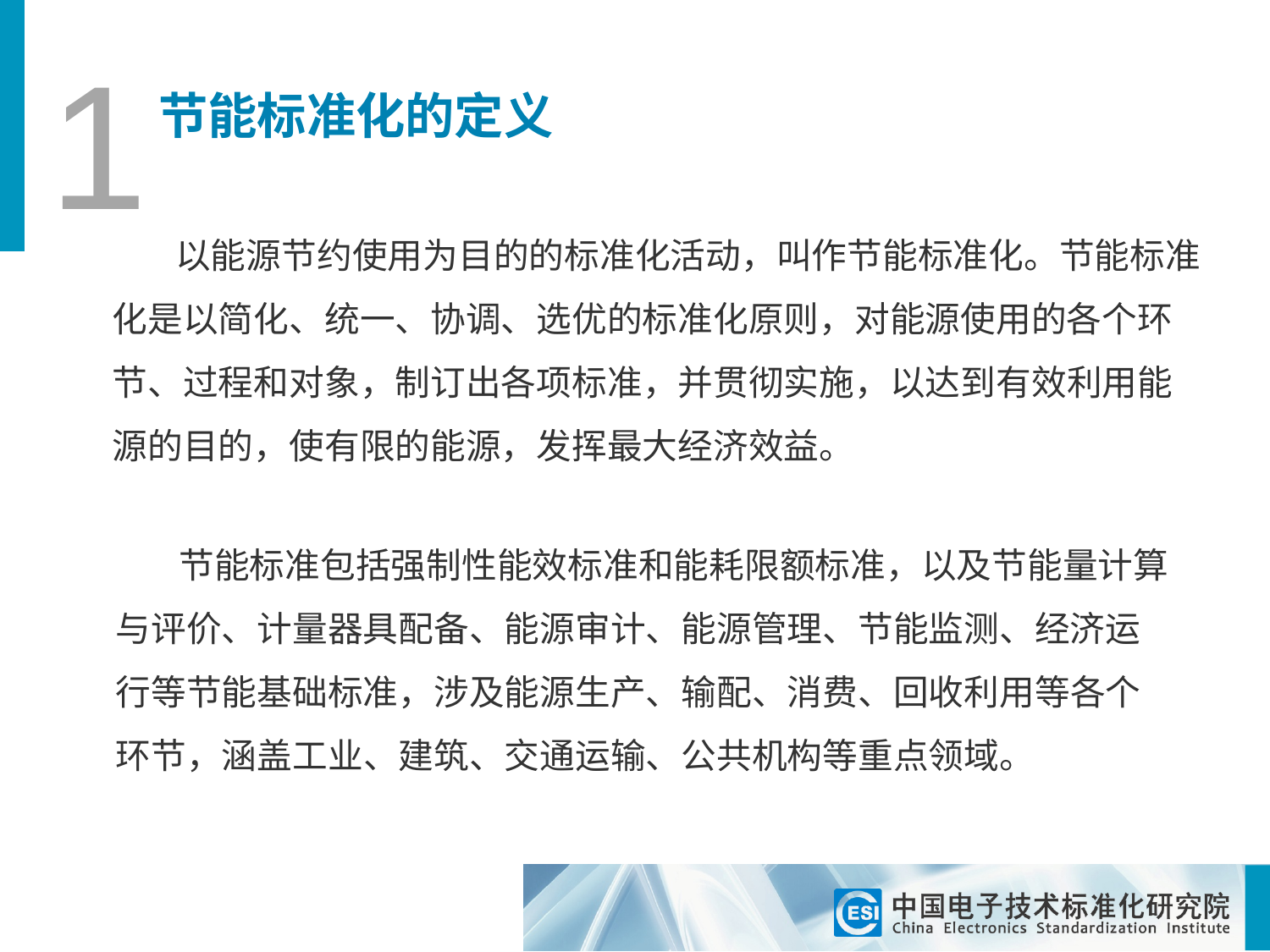

1
节能标准化的定义
       以能源节约使用为目的的标准化活动，叫作节能标准化。节能标准化是以简化、统一、协调、选优的标准化原则，对能源使用的各个环节、过程和对象，制订出各项标准，并贯彻实施，以达到有效利用能源的目的，使有限的能源，发挥最大经济效益。
       节能标准包括强制性能效标准和能耗限额标准，以及节能量计算与评价、计量器具配备、能源审计、能源管理、节能监测、经济运行等节能基础标准，涉及能源生产、输配、消费、回收利用等各个环节，涵盖工业、建筑、交通运输、公共机构等重点领域。